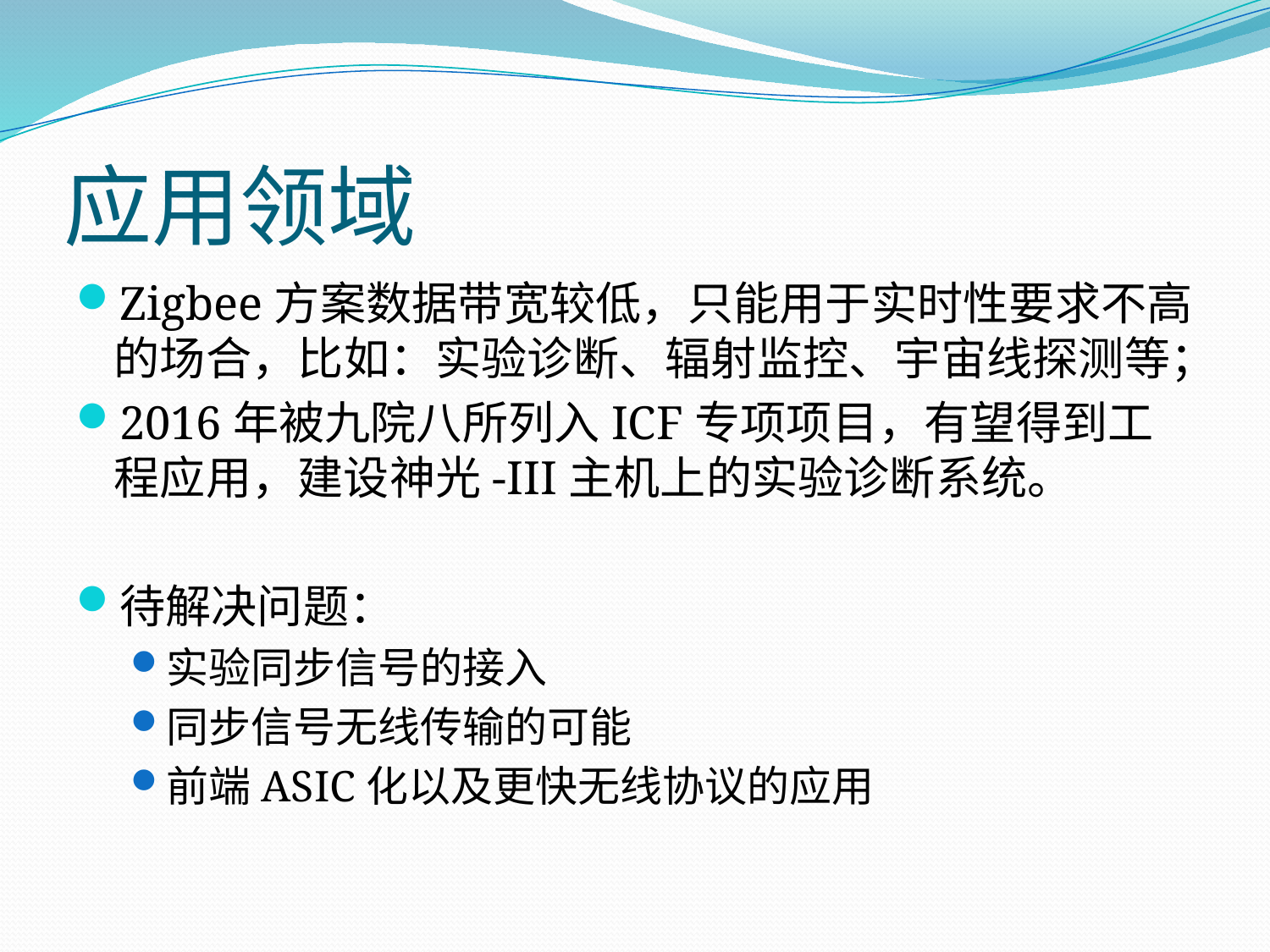

# 应用领域
Zigbee方案数据带宽较低，只能用于实时性要求不高的场合，比如：实验诊断、辐射监控、宇宙线探测等；
2016年被九院八所列入ICF专项项目，有望得到工程应用，建设神光-III主机上的实验诊断系统。

待解决问题：
实验同步信号的接入
同步信号无线传输的可能
前端ASIC化以及更快无线协议的应用